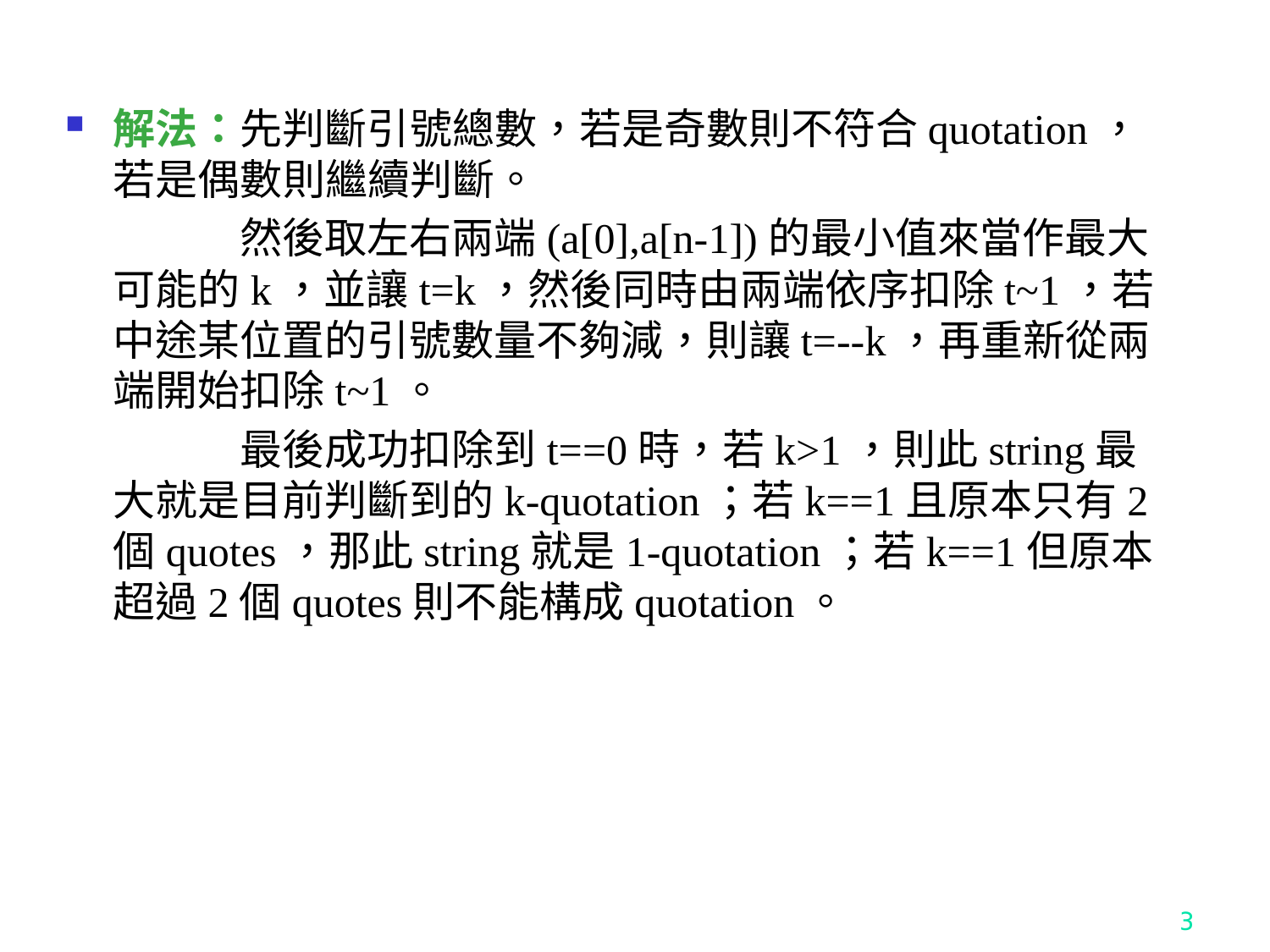

解法：先判斷引號總數，若是奇數則不符合quotation，若是偶數則繼續判斷。
		然後取左右兩端(a[0],a[n-1])的最小值來當作最大可能的k，並讓t=k，然後同時由兩端依序扣除t~1，若中途某位置的引號數量不夠減，則讓t=--k，再重新從兩端開始扣除t~1。
		最後成功扣除到t==0時，若k>1，則此string最大就是目前判斷到的k-quotation；若k==1且原本只有2個quotes，那此string就是1-quotation；若k==1但原本超過2個quotes則不能構成quotation。
3